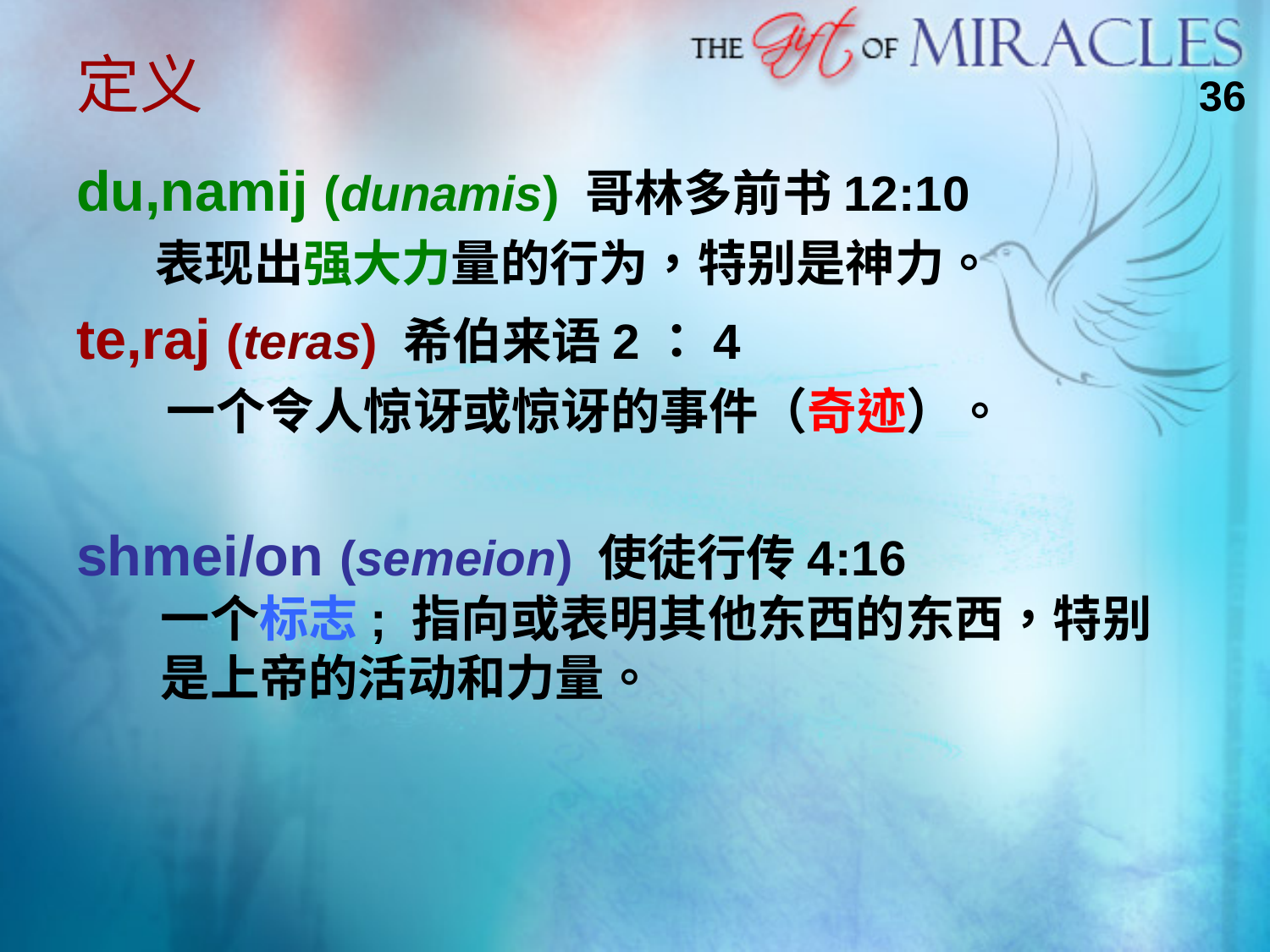

# 定义
36
du,namij (dunamis) 哥林多前书12:10
      表现出强大力量的行为，特别是神力。
te,raj (teras) 希伯来语2：4
       一个令人惊讶或惊讶的事件（奇迹）。

shmei/on (semeion) 使徒行传4:16
一个标志; 指向或表明其他东西的东西，特别是上帝的活动和力量。